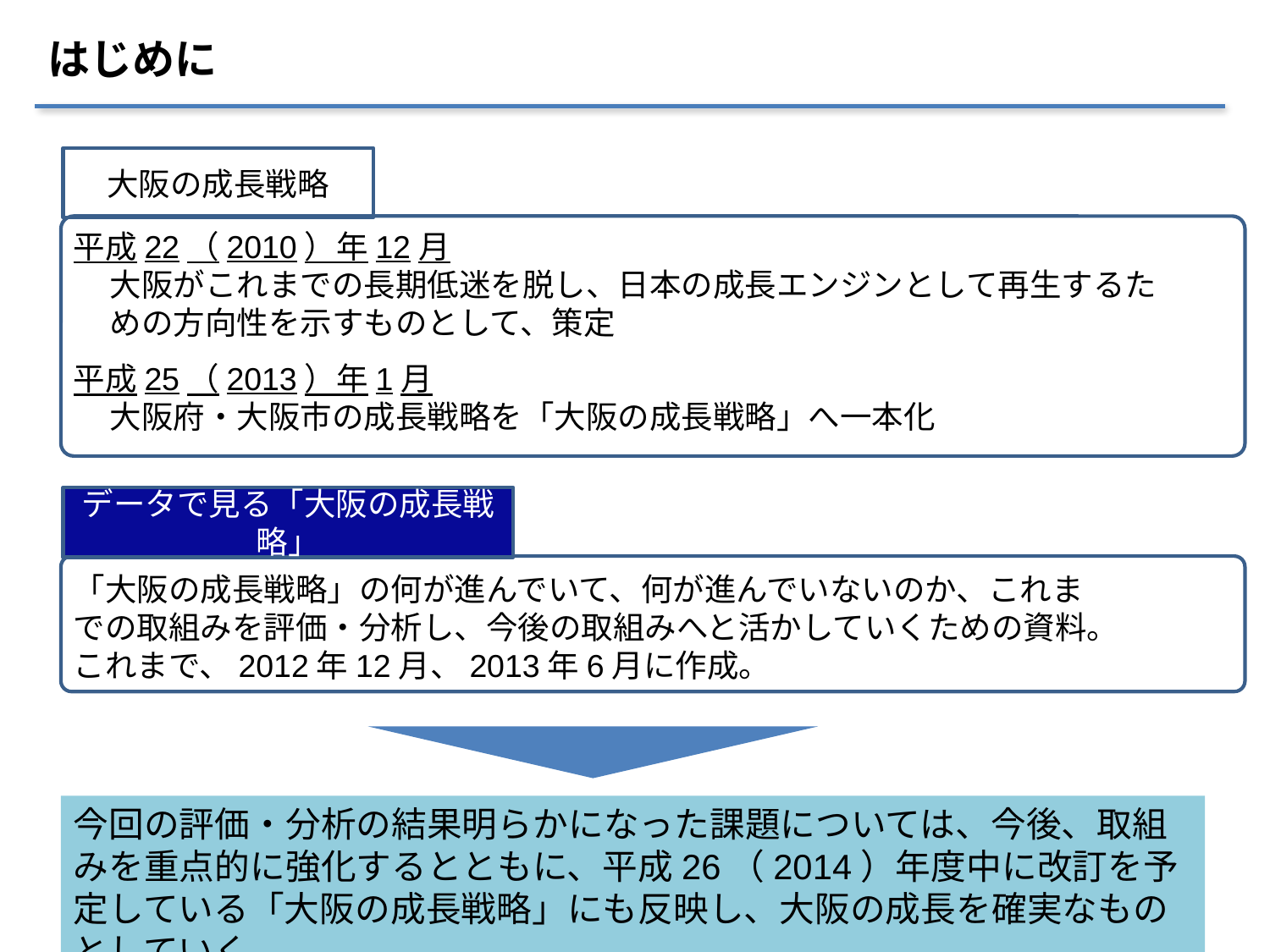

はじめに
大阪の成長戦略

平成22（2010）年12月
大阪がこれまでの長期低迷を脱し、日本の成長エンジンとして再生するための方向性を示すものとして、策定
平成25（2013）年1月
大阪府・大阪市の成長戦略を「大阪の成長戦略」へ一本化
データで見る「大阪の成長戦略」

「大阪の成長戦略」の何が進んでいて、何が進んでいないのか、これまでの取組みを評価・分析し、今後の取組みへと活かしていくための資料。
これまで、2012年12月、2013年6月に作成。

今回の評価・分析の結果明らかになった課題については、今後、取組みを重点的に強化するとともに、平成26（2014）年度中に改訂を予定している「大阪の成長戦略」にも反映し、大阪の成長を確実なものとしていく